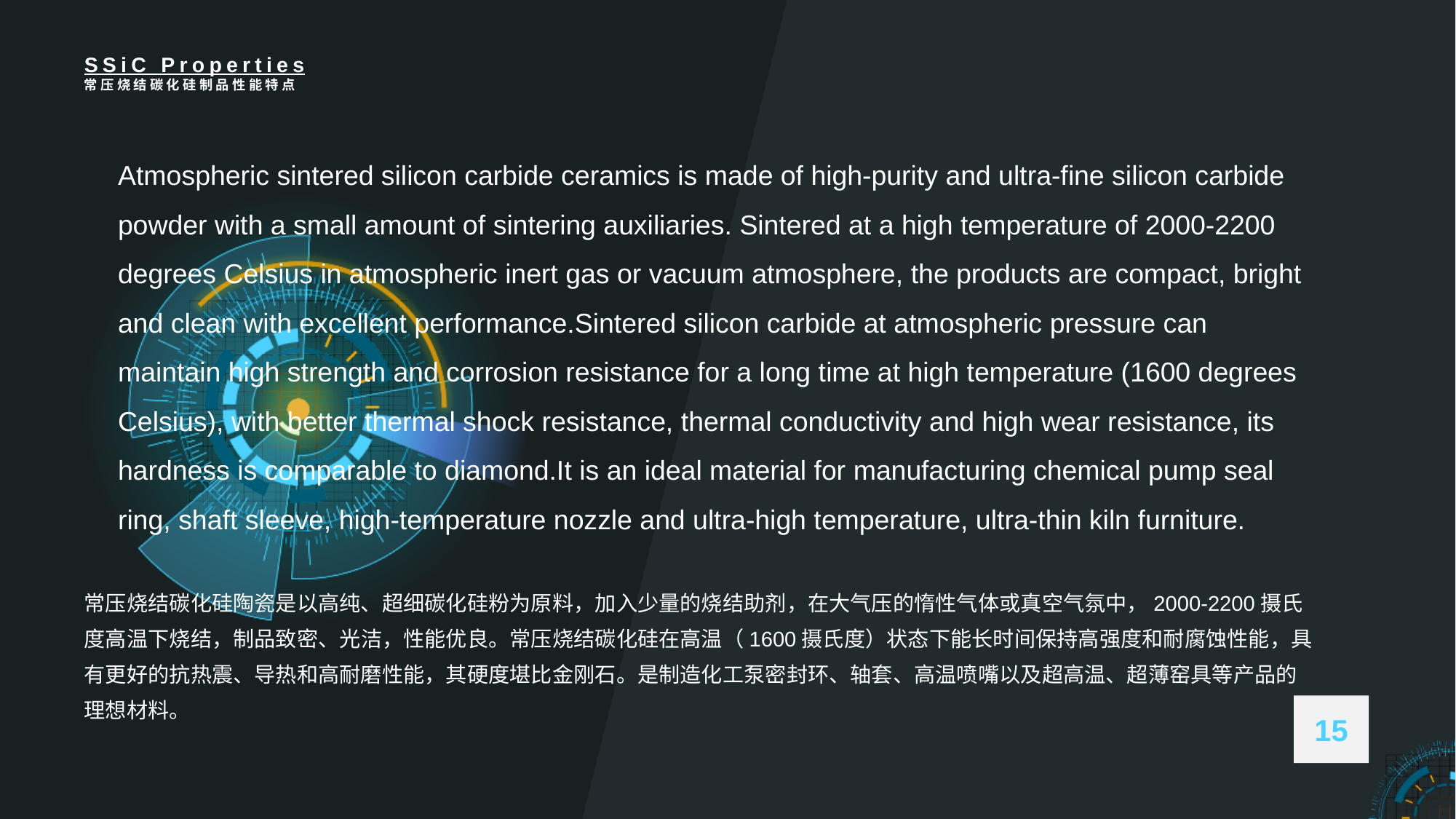

# SSiC Properties 常压烧结碳化硅制品性能特点
Atmospheric sintered silicon carbide ceramics is made of high-purity and ultra-fine silicon carbide powder with a small amount of sintering auxiliaries. Sintered at a high temperature of 2000-2200 degrees Celsius in atmospheric inert gas or vacuum atmosphere, the products are compact, bright and clean with excellent performance.Sintered silicon carbide at atmospheric pressure can maintain high strength and corrosion resistance for a long time at high temperature (1600 degrees Celsius), with better thermal shock resistance, thermal conductivity and high wear resistance, its hardness is comparable to diamond.It is an ideal material for manufacturing chemical pump seal ring, shaft sleeve, high-temperature nozzle and ultra-high temperature, ultra-thin kiln furniture.
常压烧结碳化硅陶瓷是以高纯、超细碳化硅粉为原料，加入少量的烧结助剂，在大气压的惰性气体或真空气氛中，2000-2200摄氏度高温下烧结，制品致密、光洁，性能优良。常压烧结碳化硅在高温（1600摄氏度）状态下能长时间保持高强度和耐腐蚀性能，具有更好的抗热震、导热和高耐磨性能，其硬度堪比金刚石。是制造化工泵密封环、轴套、高温喷嘴以及超高温、超薄窑具等产品的理想材料。
15